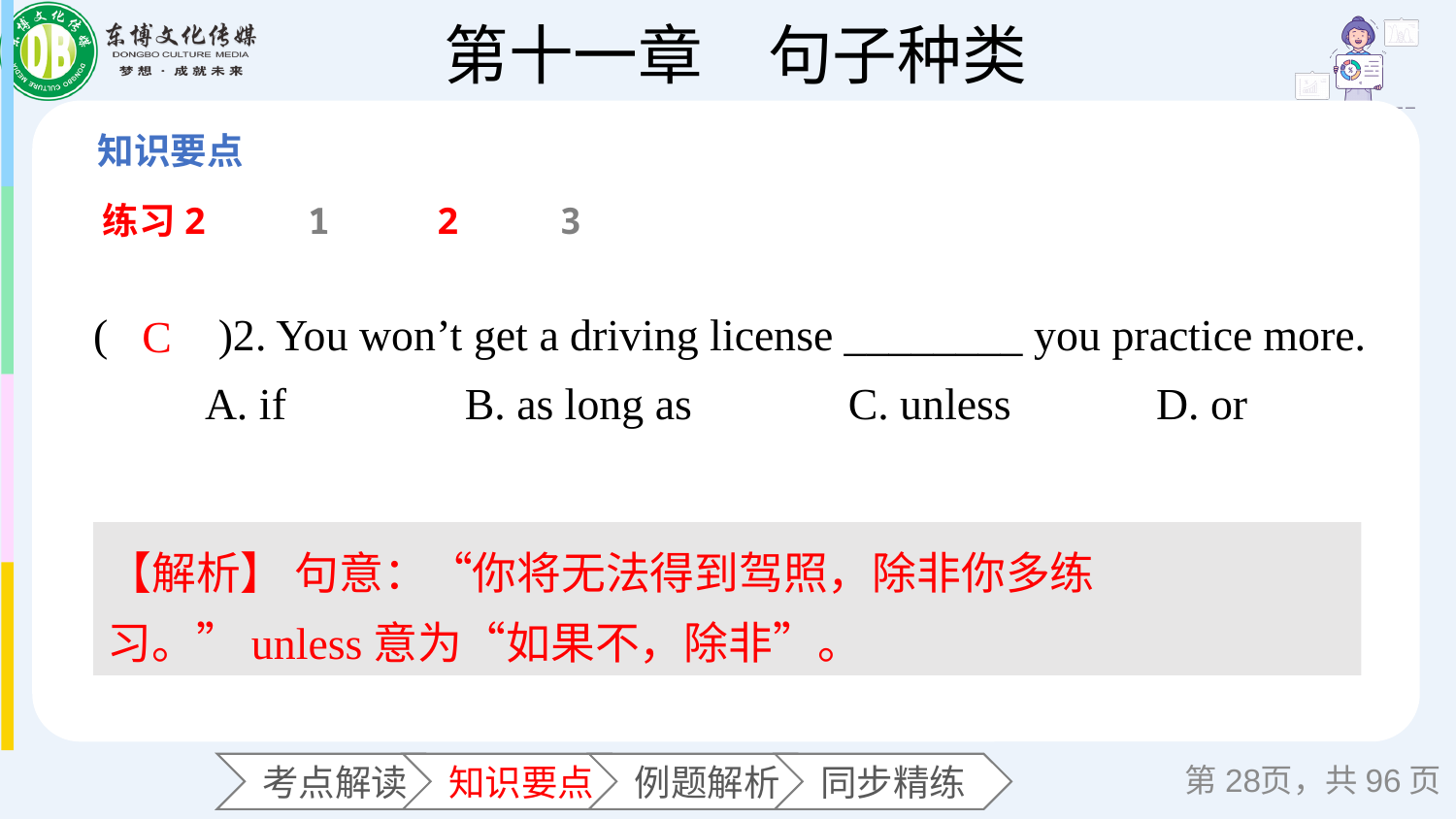

练习2
1
2
3
(　　)2. You won’t get a driving license ________ you practice more.
          A. if                B. as long as              C. unless             D. or
C
【解析】 句意：“你将无法得到驾照，除非你多练习。”unless意为“如果不，除非”。
第28页，共96页